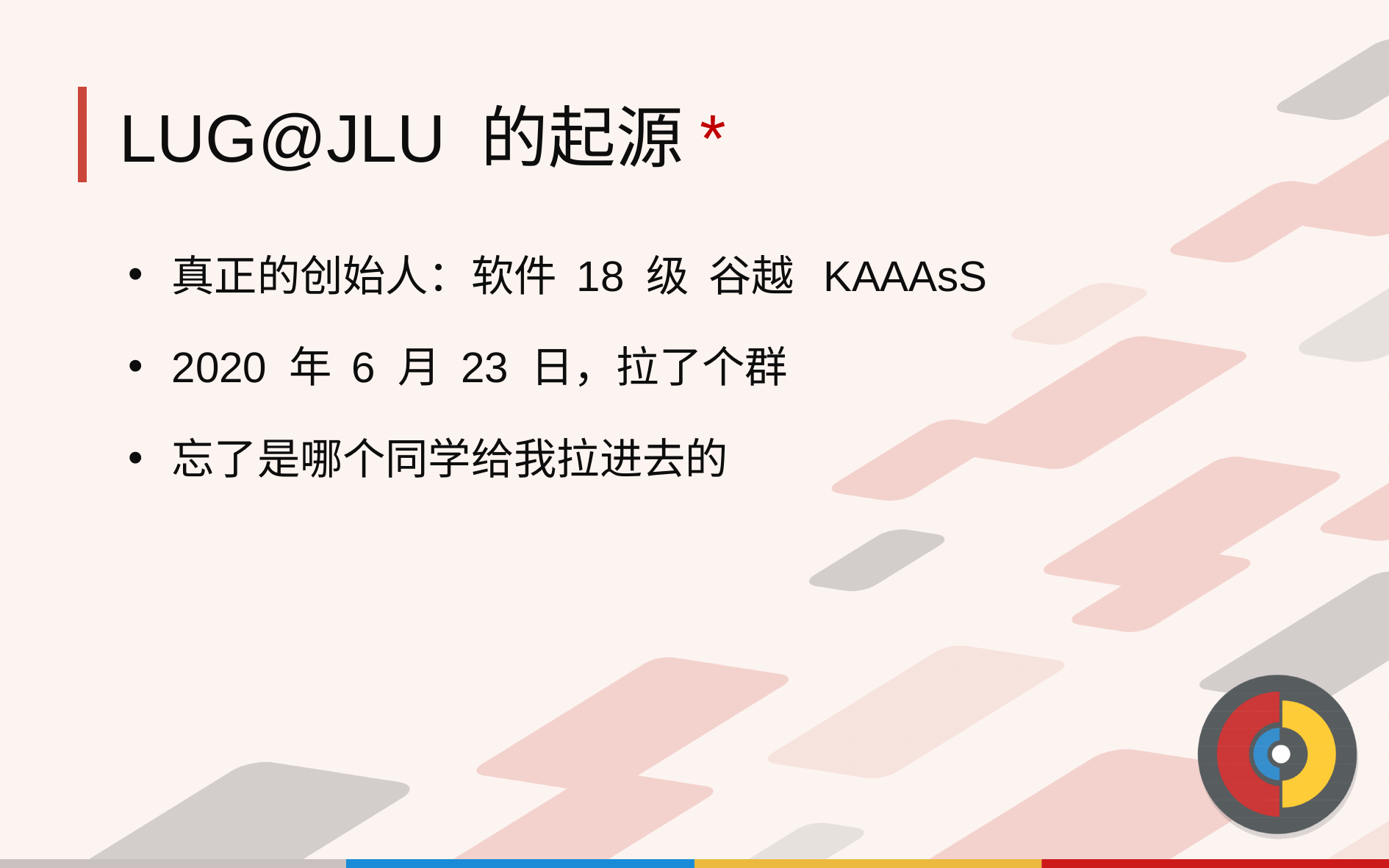

# LUG@JLU 的起源*
真正的创始人：软件 18 级  谷越  KAAAsS
2020 年 6 月 23 日，拉了个群
忘了是哪个同学给我拉进去的